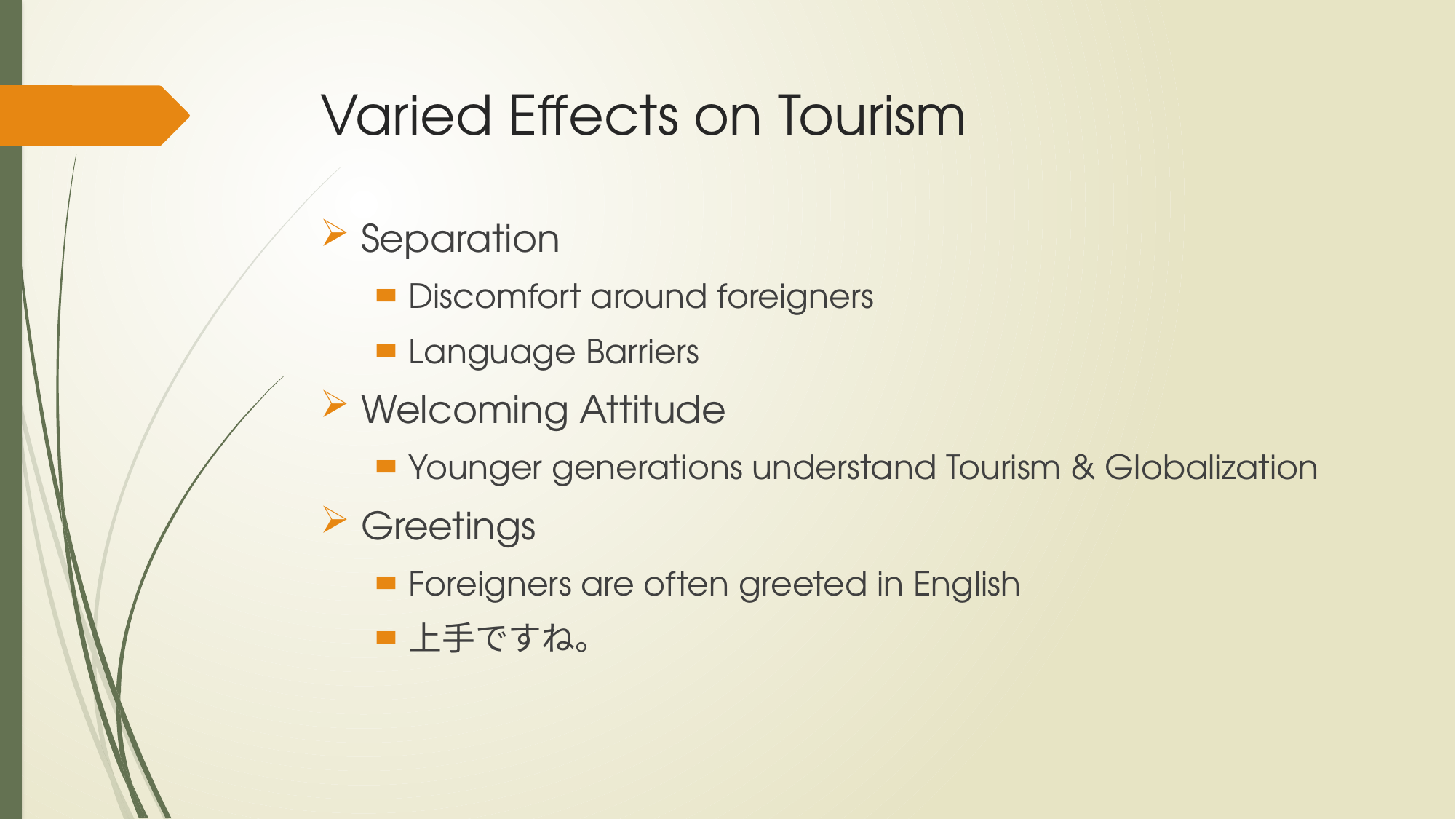

# Varied Effects on Tourism
Separation
Discomfort around foreigners
Language Barriers
Welcoming Attitude
Younger generations understand Tourism & Globalization
Greetings
Foreigners are often greeted in English
上手ですね。